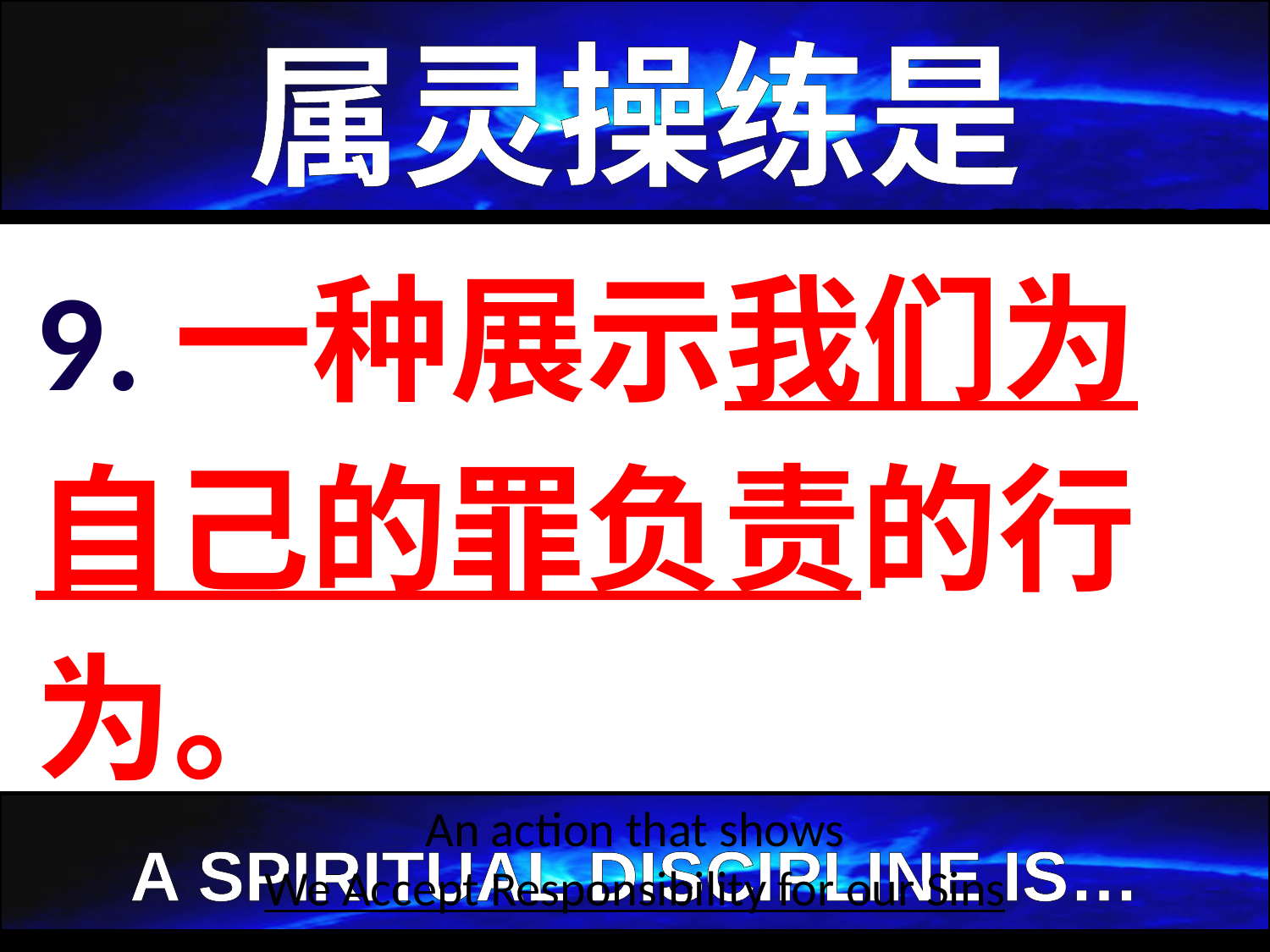

属灵操练是

9.一种展示我们为自己的罪负责的行为。
 An action that shows
We Accept Responsibility for our Sins
A SPIRITUAL DISCIPLINE IS…